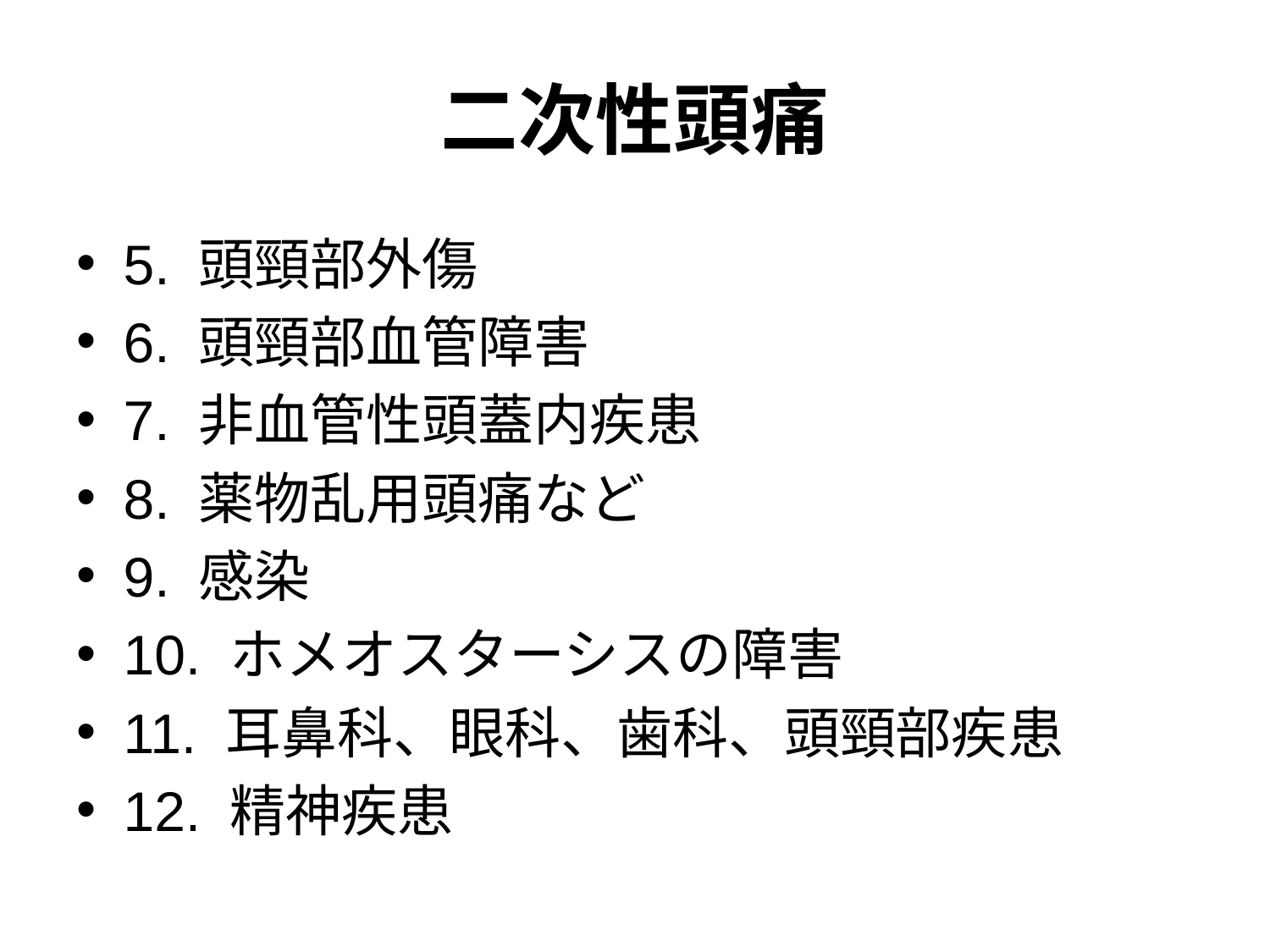

# 二次性頭痛
5. 頭頸部外傷
6. 頭頸部血管障害
7. 非血管性頭蓋内疾患
8. 薬物乱用頭痛など
9. 感染
10. ホメオスターシスの障害
11. 耳鼻科、眼科、歯科、頭頸部疾患
12. 精神疾患